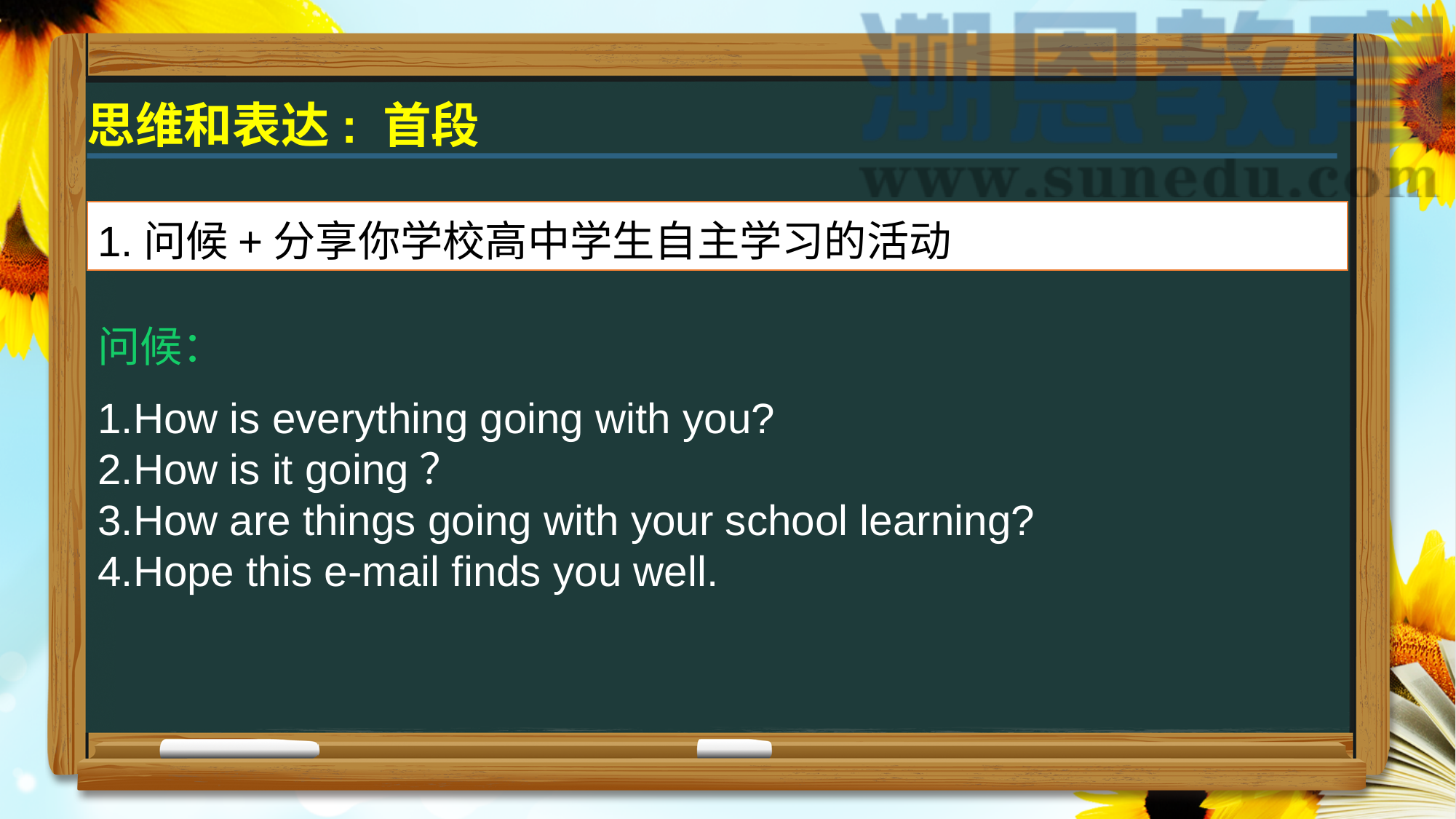

思维和表达: 首段

1.问候+分享你学校高中学生自主学习的活动
问候：

1.How is everything going with you?
2.How is it going？
3.How are things going with your school learning?
4.Hope this e-mail finds you well.